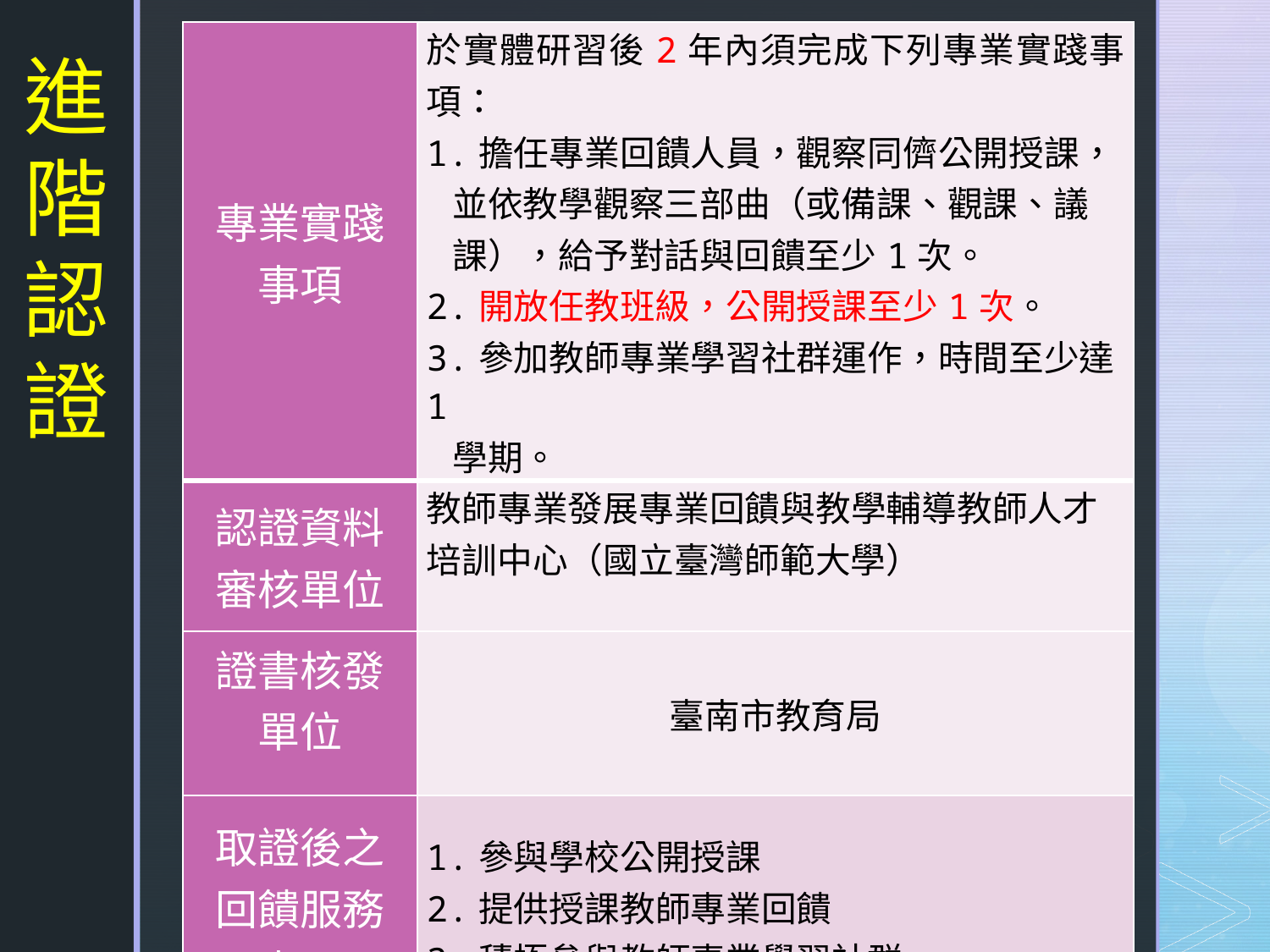

| 專業實踐 事項 | 於實體研習後2年內須完成下列專業實踐事項： 1.擔任專業回饋人員，觀察同儕公開授課， 並依教學觀察三部曲（或備課、觀課、議 課），給予對話與回饋至少1次。 2.開放任教班級，公開授課至少1次。 3.參加教師專業學習社群運作，時間至少達1 學期。 |
| --- | --- |
| 認證資料 審核單位 | 教師專業發展專業回饋與教學輔導教師人才培訓中心（國立臺灣師範大學） |
| 證書核發 單位 | 臺南市教育局 |
| 取證後之 回饋服務 事項 | 1.參與學校公開授課 2.提供授課教師專業回饋 3.積極參與教師專業學習社群 |
進階
認證